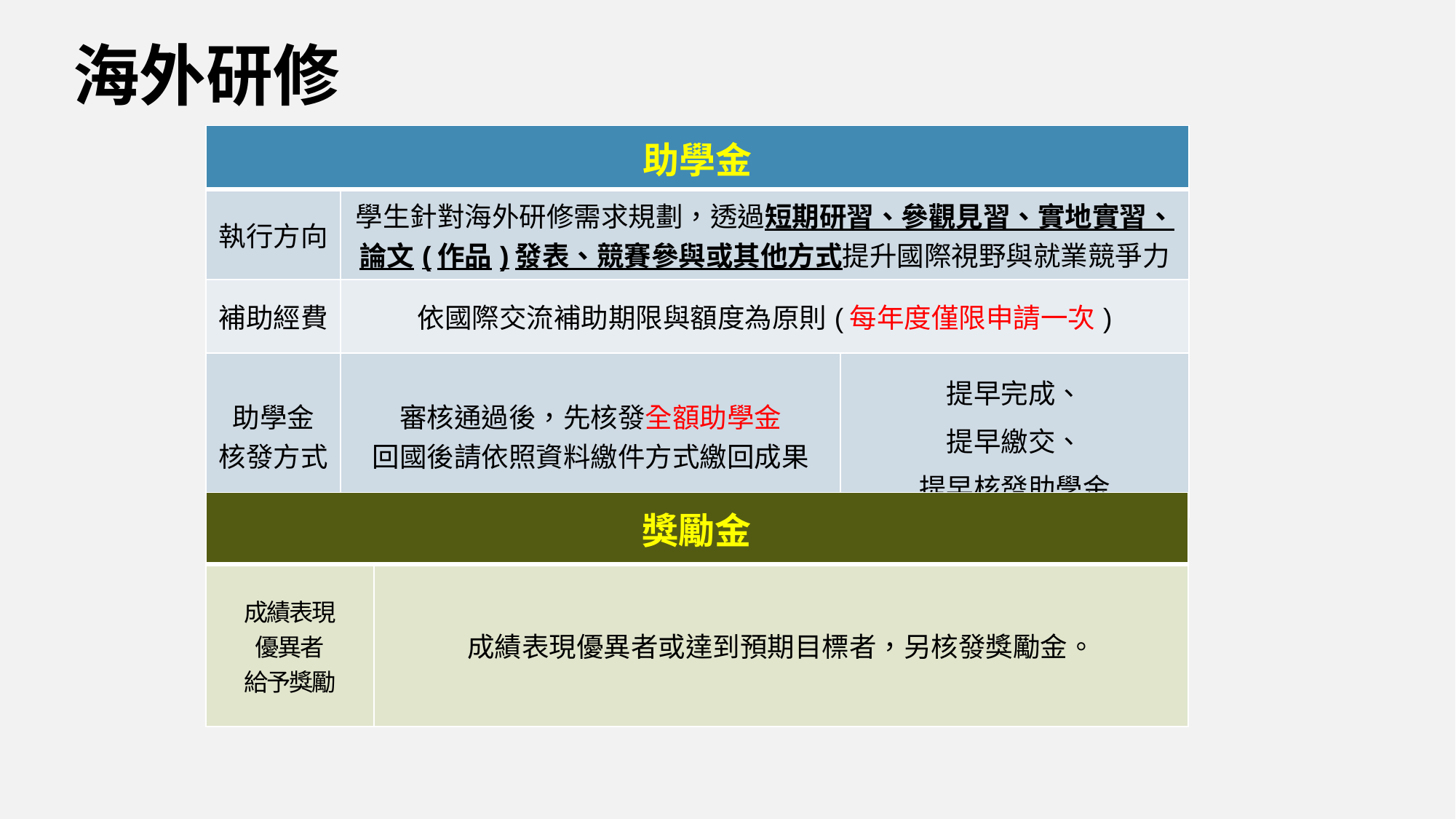

海外研修
| 助學金 |  |  |
| --- | --- | --- |
| 執行方向 | 學生針對海外研修需求規劃，透過短期研習、參觀見習、實地實習、論文(作品)發表、競賽參與或其他方式提升國際視野與就業競爭力 |  |
| 補助經費 | 依國際交流補助期限與額度為原則(每年度僅限申請一次) |  |
| 助學金 核發方式 | 審核通過後，先核發全額助學金 回國後請依照資料繳件方式繳回成果 | 提早完成、 提早繳交、 提早核發助學金 |
| 獎勵金 |  |
| --- | --- |
| 成績表現 優異者 給予獎勵 | 成績表現優異者或達到預期目標者，另核發獎勵金。 |